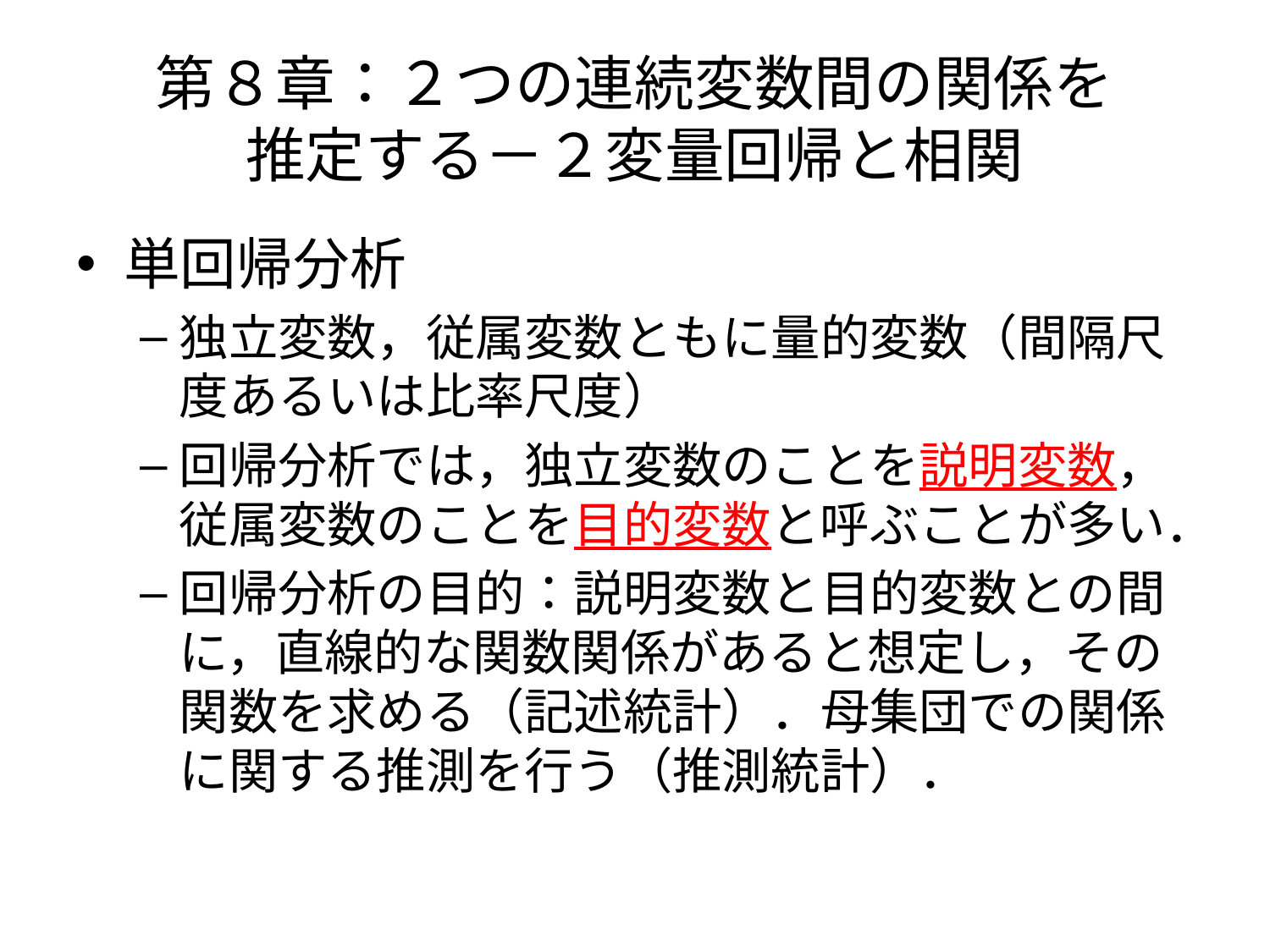

# 第８章：２つの連続変数間の関係を 推定する－２変量回帰と相関
単回帰分析
独立変数，従属変数ともに量的変数（間隔尺度あるいは比率尺度）
回帰分析では，独立変数のことを説明変数，従属変数のことを目的変数と呼ぶことが多い．
回帰分析の目的：説明変数と目的変数との間に，直線的な関数関係があると想定し，その関数を求める（記述統計）．母集団での関係に関する推測を行う（推測統計）．